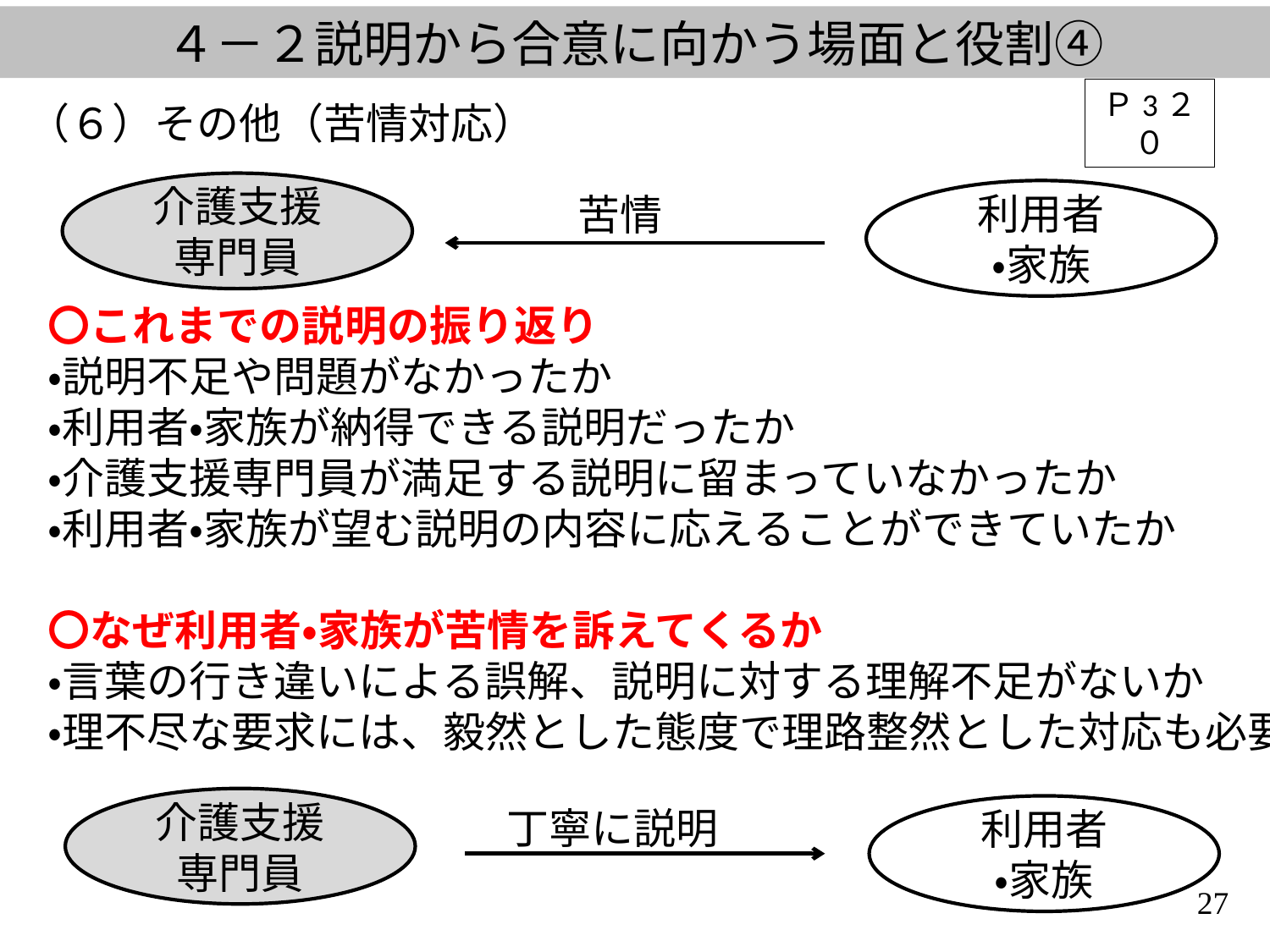

４－２説明から合意に向かう場面と役割④
Ｐ3２０
（６）その他（苦情対応）

介護支援
専門員
利用者
・家族
苦情
〇これまでの説明の振り返り
・説明不足や問題がなかったか
・利用者・家族が納得できる説明だったか
・介護支援専門員が満足する説明に留まっていなかったか
・利用者・家族が望む説明の内容に応えることができていたか

〇なぜ利用者・家族が苦情を訴えてくるか
・言葉の行き違いによる誤解、説明に対する理解不足がないか
・理不尽な要求には、毅然とした態度で理路整然とした対応も必要

介護支援
専門員
丁寧に説明
利用者
・家族
27